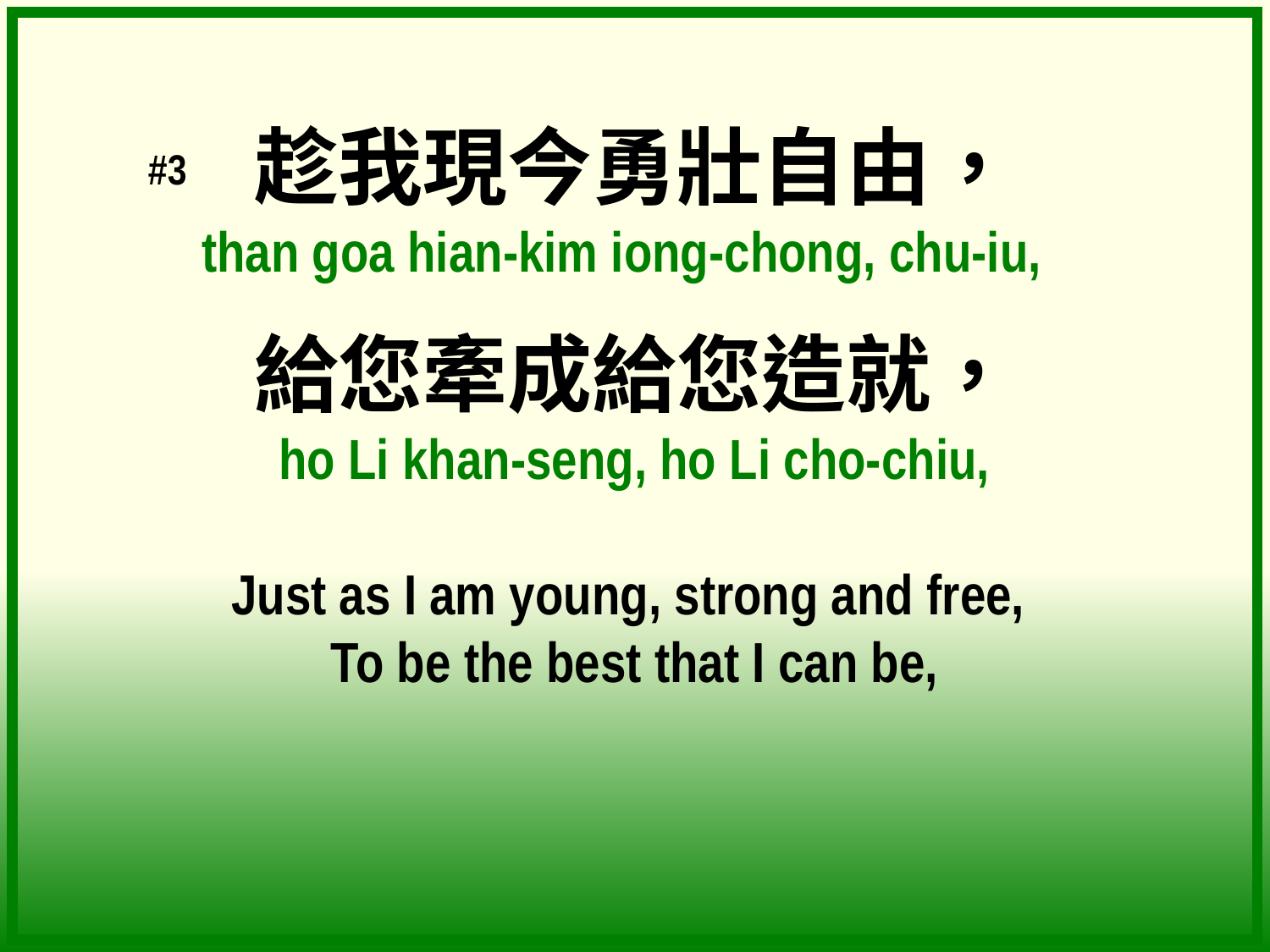

趁我現今勇壯自由，
than goa hian-kim iong-chong, chu-iu,

給您牽成給您造就，
ho Li khan-seng, ho Li cho-chiu,

Just as I am young, strong and free,
To be the best that I can be,

#3